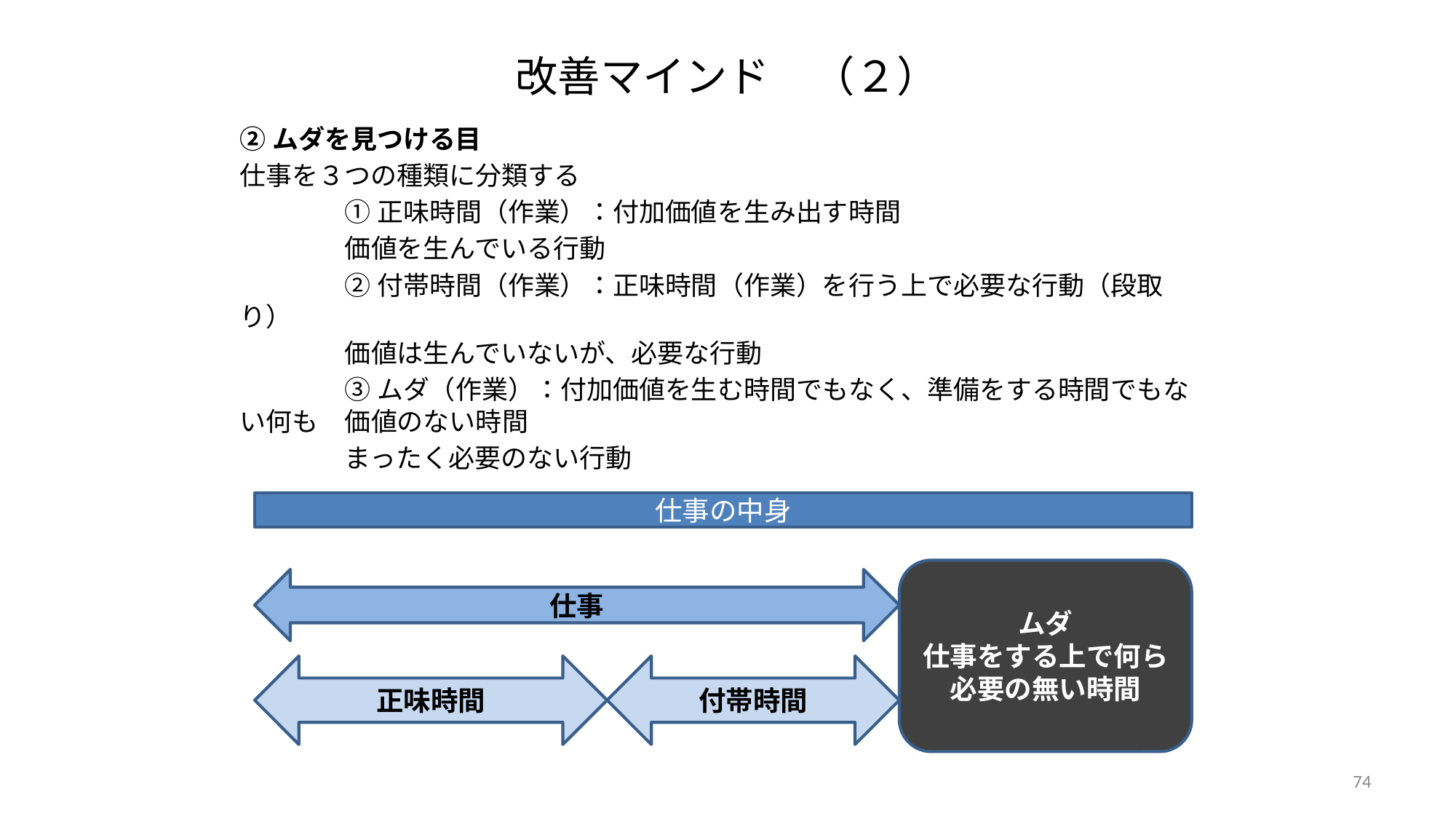

# 改善マインド　（２）
②ムダを見つける目
仕事を３つの種類に分類する
	①正味時間（作業）：付加価値を生み出す時間
		価値を生んでいる行動
	②付帯時間（作業）：正味時間（作業）を行う上で必要な行動（段取り）
		価値は生んでいないが、必要な行動
	③ムダ（作業）：付加価値を生む時間でもなく、準備をする時間でもない何も	価値のない時間
		まったく必要のない行動

仕事の中身
ムダ
仕事をする上で何ら必要の無い時間
仕事
正味時間
付帯時間
74